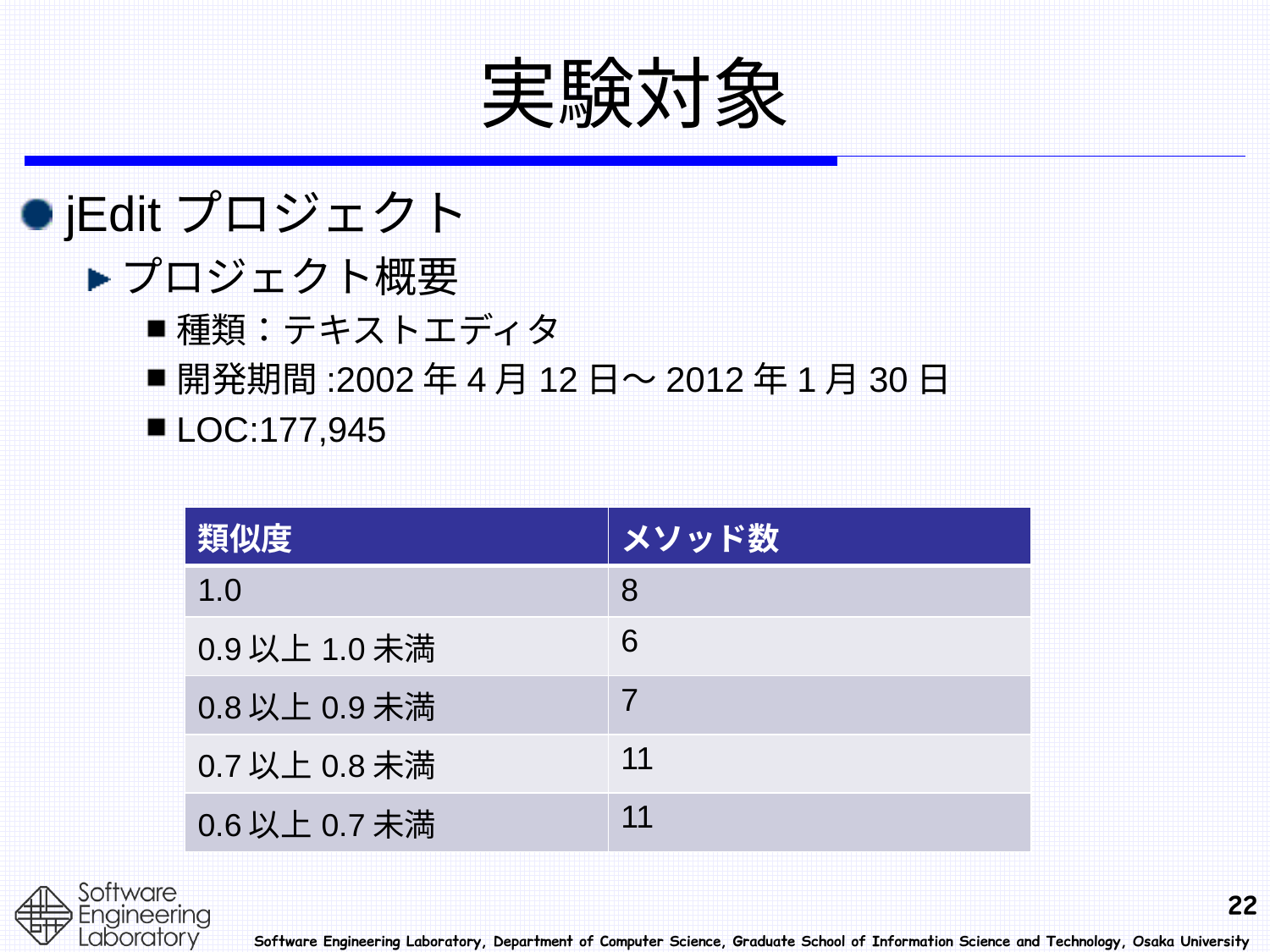

# 実験対象
jEditプロジェクト
プロジェクト概要
種類：テキストエディタ
開発期間:2002年4月12日～2012年1月30日
LOC:177,945
| 類似度 | メソッド数 |
| --- | --- |
| 1.0 | 8 |
| 0.9以上1.0未満 | 6 |
| 0.8以上0.9未満 | 7 |
| 0.7以上0.8未満 | 11 |
| 0.6以上0.7未満 | 11 |